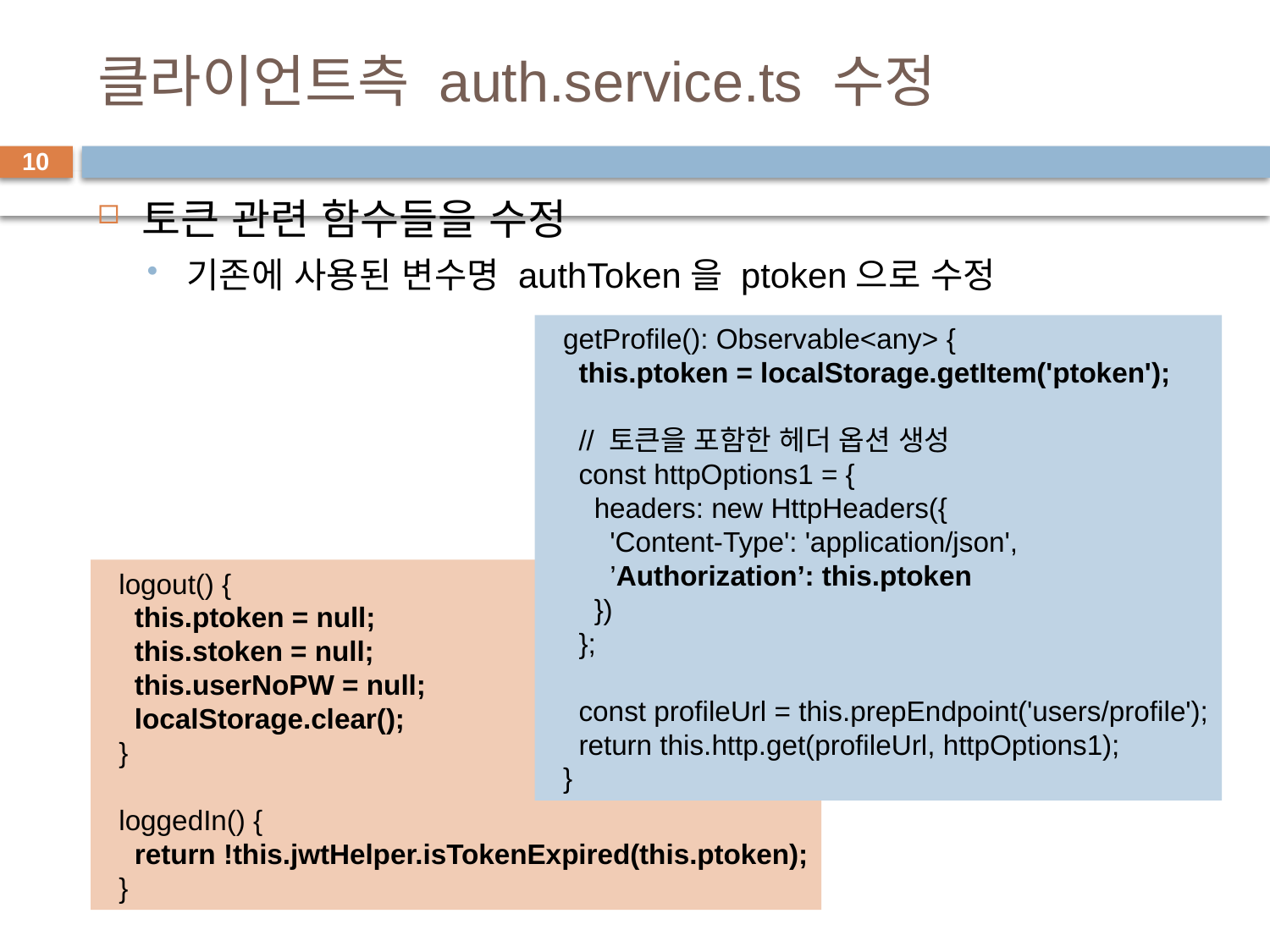

# 클라이언트측 auth.service.ts 수정
10
토큰 관련 함수들을 수정
기존에 사용된 변수명 authToken을 ptoken으로 수정
  getProfile(): Observable<any> {
    this.ptoken = localStorage.getItem('ptoken');
    // 토큰을 포함한 헤더 옵션 생성
    const httpOptions1 = {
      headers: new HttpHeaders({
        'Content-Type': 'application/json',
        ’Authorization’: this.ptoken
      })
    };
    const profileUrl = this.prepEndpoint('users/profile');
    return this.http.get(profileUrl, httpOptions1);
  }
  logout() {
    this.ptoken = null;
    this.stoken = null;
    this.userNoPW = null;
    localStorage.clear();
  }
  loggedIn() {
    return !this.jwtHelper.isTokenExpired(this.ptoken);
  }